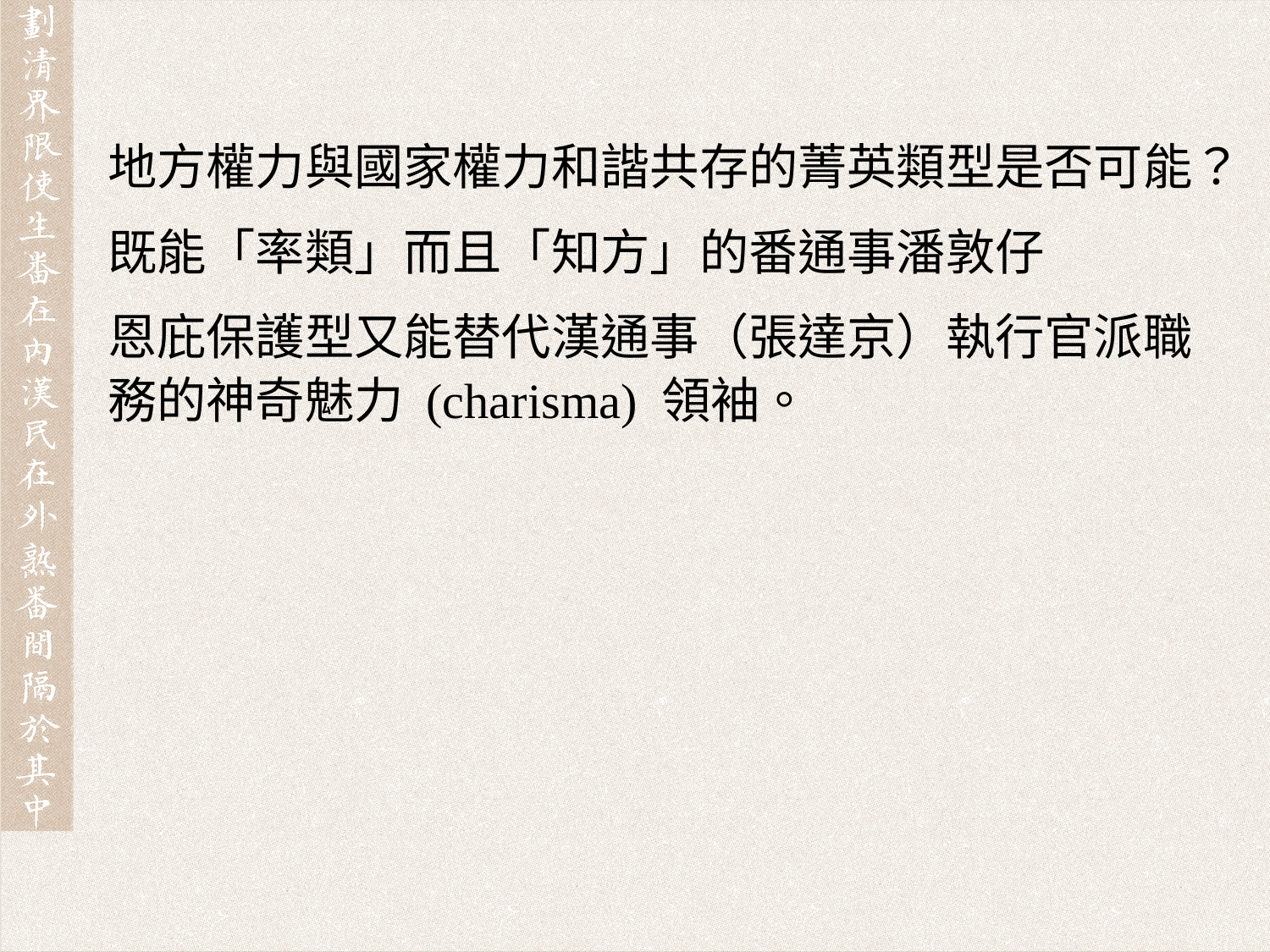

地方權力與國家權力和諧共存的菁英類型是否可能？
既能「率類」而且「知方」的番通事潘敦仔
恩庇保護型又能替代漢通事（張達京）執行官派職務的神奇魅力 (charisma) 領袖。